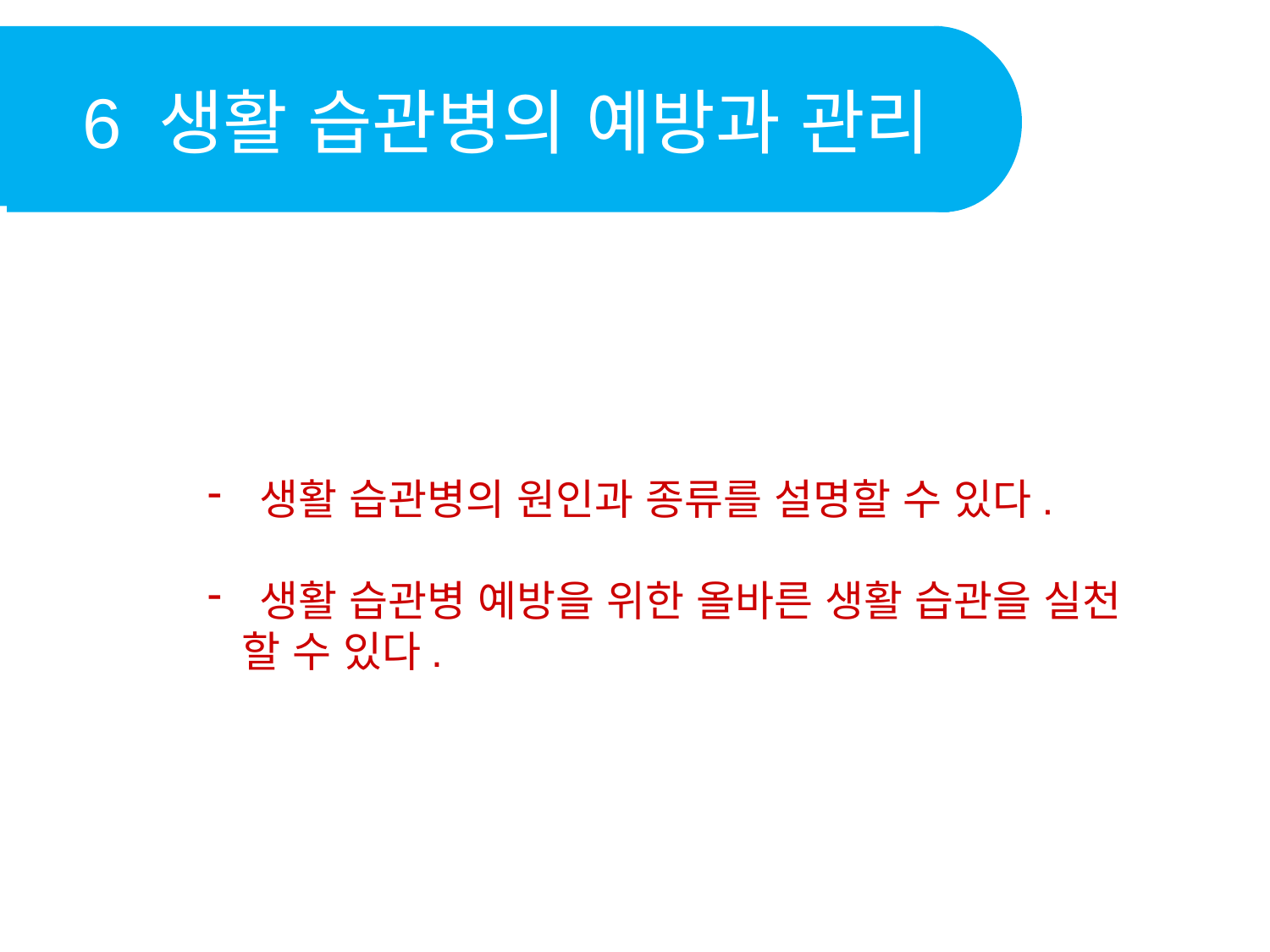

6 생활 습관병의 예방과 관리

 생활 습관병의 원인과 종류를 설명할 수 있다.

 생활 습관병 예방을 위한 올바른 생활 습관을 실천
  할 수 있다.